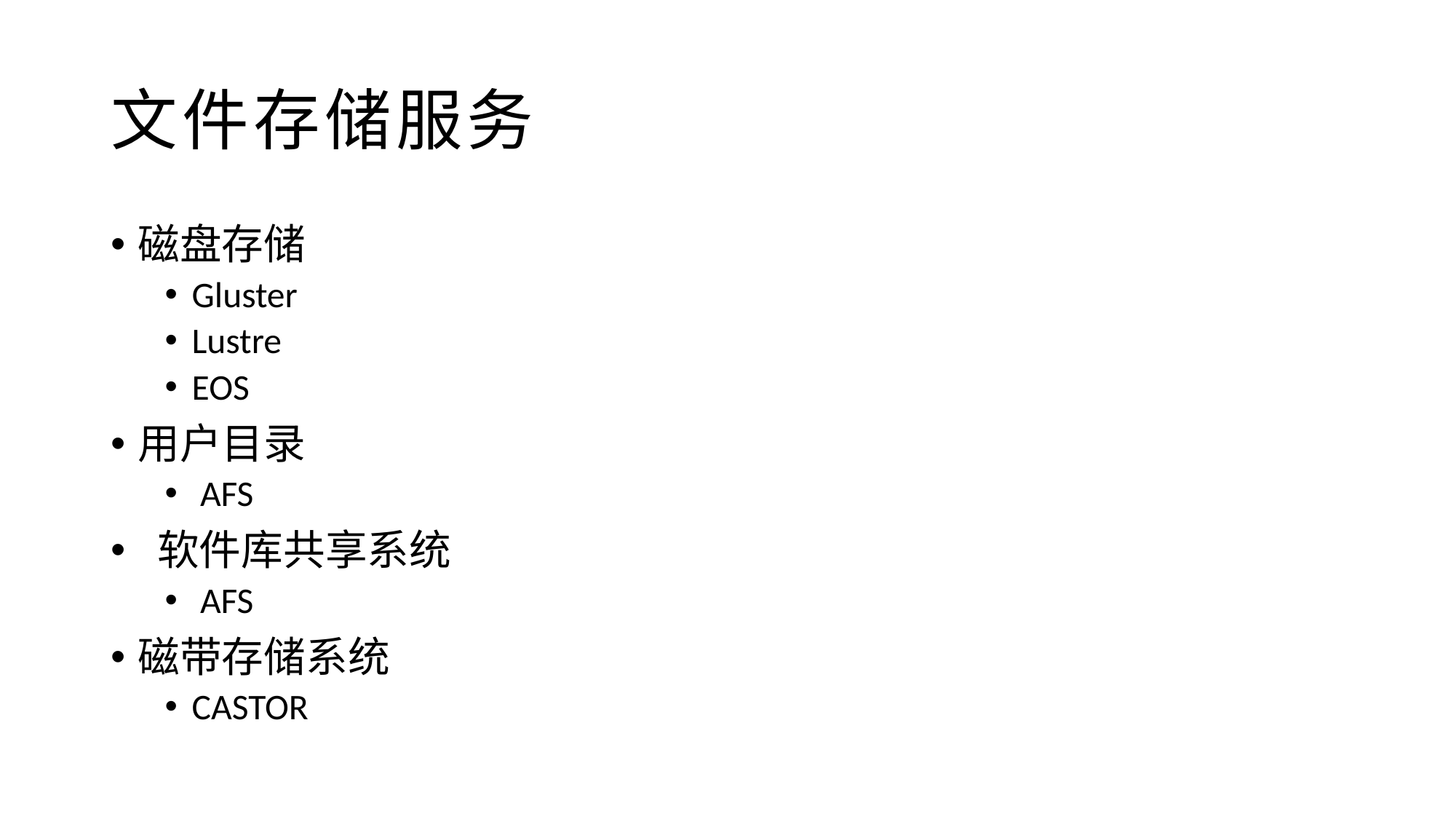

# 文件存储服务
磁盘存储
Gluster
Lustre
EOS
用户目录
 AFS
 软件库共享系统
 AFS
磁带存储系统
CASTOR